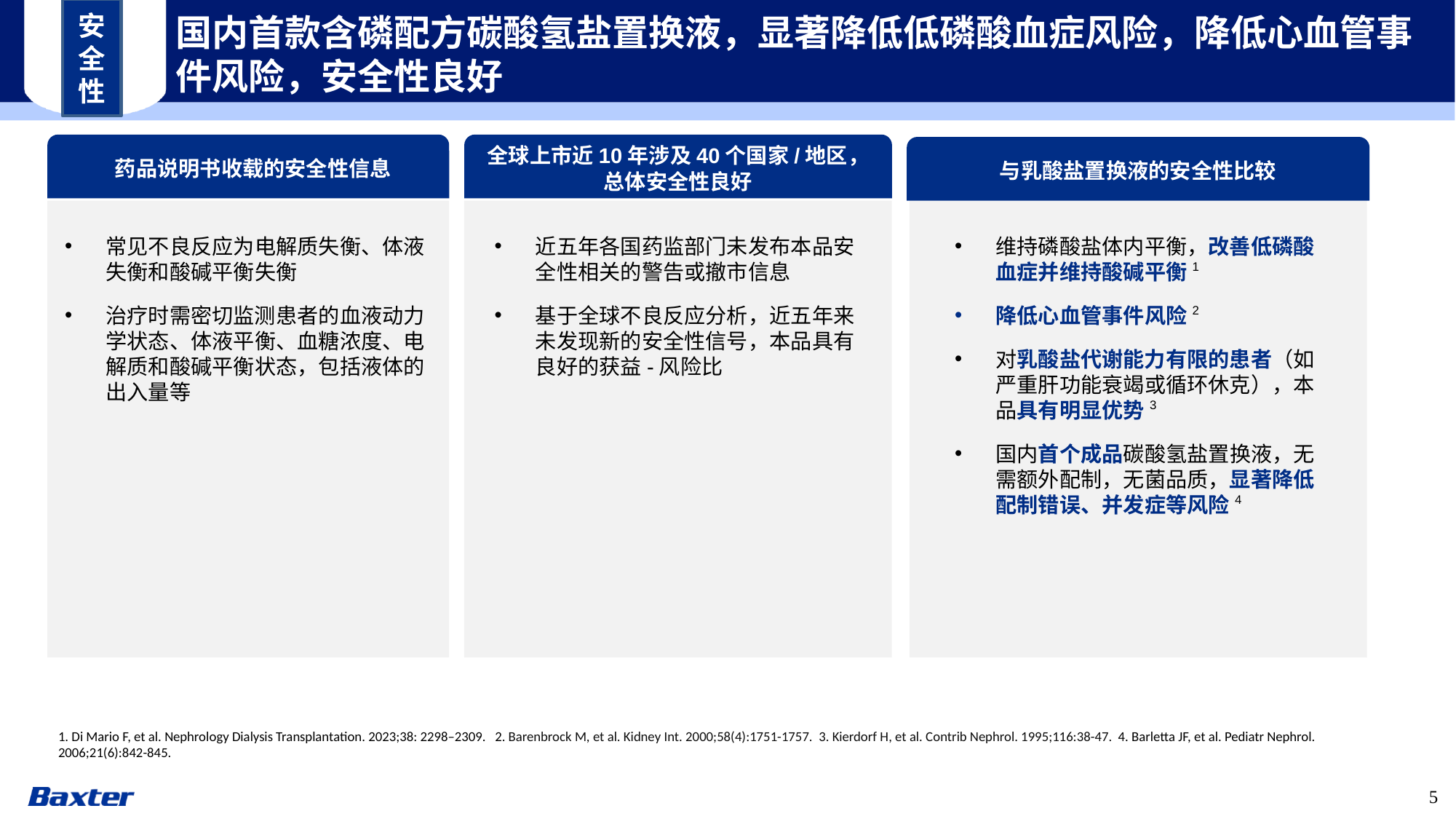

安全性
# 国内首款含磷配方碳酸氢盐置换液，显著降低低磷酸血症风险，降低心血管事件风险，安全性良好
 药品说明书收载的安全性信息

常见不良反应为电解质失衡、体液失衡和酸碱平衡失衡
治疗时需密切监测患者的血液动力学状态、体液平衡、血糖浓度、电解质和酸碱平衡状态，包括液体的出入量等
全球上市近10年涉及40个国家/地区，
总体安全性良好

与乳酸盐置换液的安全性比较

维持磷酸盐体内平衡，改善低磷酸血症并维持酸碱平衡1
降低心血管事件风险2
对乳酸盐代谢能力有限的患者（如严重肝功能衰竭或循环休克），本品具有明显优势3
国内首个成品碳酸氢盐置换液，无需额外配制，无菌品质，显著降低配制错误、并发症等风险4
近五年各国药监部门未发布本品安全性相关的警告或撤市信息
基于全球不良反应分析，近五年来未发现新的安全性信号，本品具有良好的获益-风险比
1. Di Mario F, et al. Nephrology Dialysis Transplantation. 2023;38: 2298–2309.   2. Barenbrock M, et al. Kidney Int. 2000;58(4):1751-1757.  3. Kierdorf H, et al. Contrib Nephrol. 1995;116:38-47.  4. Barletta JF, et al. Pediatr Nephrol. 2006;21(6):842-845.
5